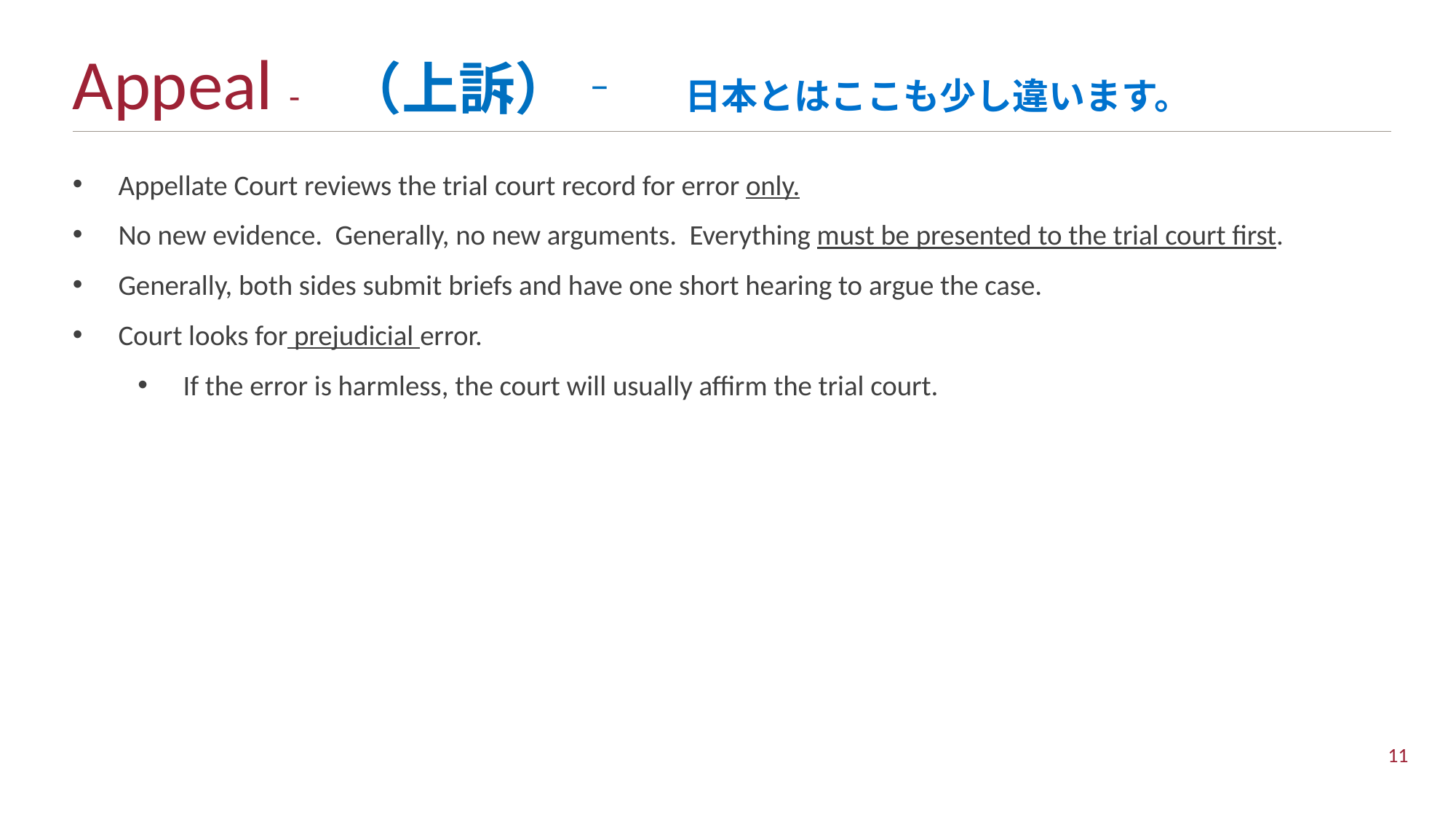

Appeal -　（上訴）‐　日本とはここも少し違います。
Appellate Court reviews the trial court record for error only.
No new evidence.  Generally, no new arguments.  Everything must be presented to the trial court first.
Generally, both sides submit briefs and have one short hearing to argue the case.
Court looks for prejudicial error.
If the error is harmless, the court will usually affirm the trial court.
11